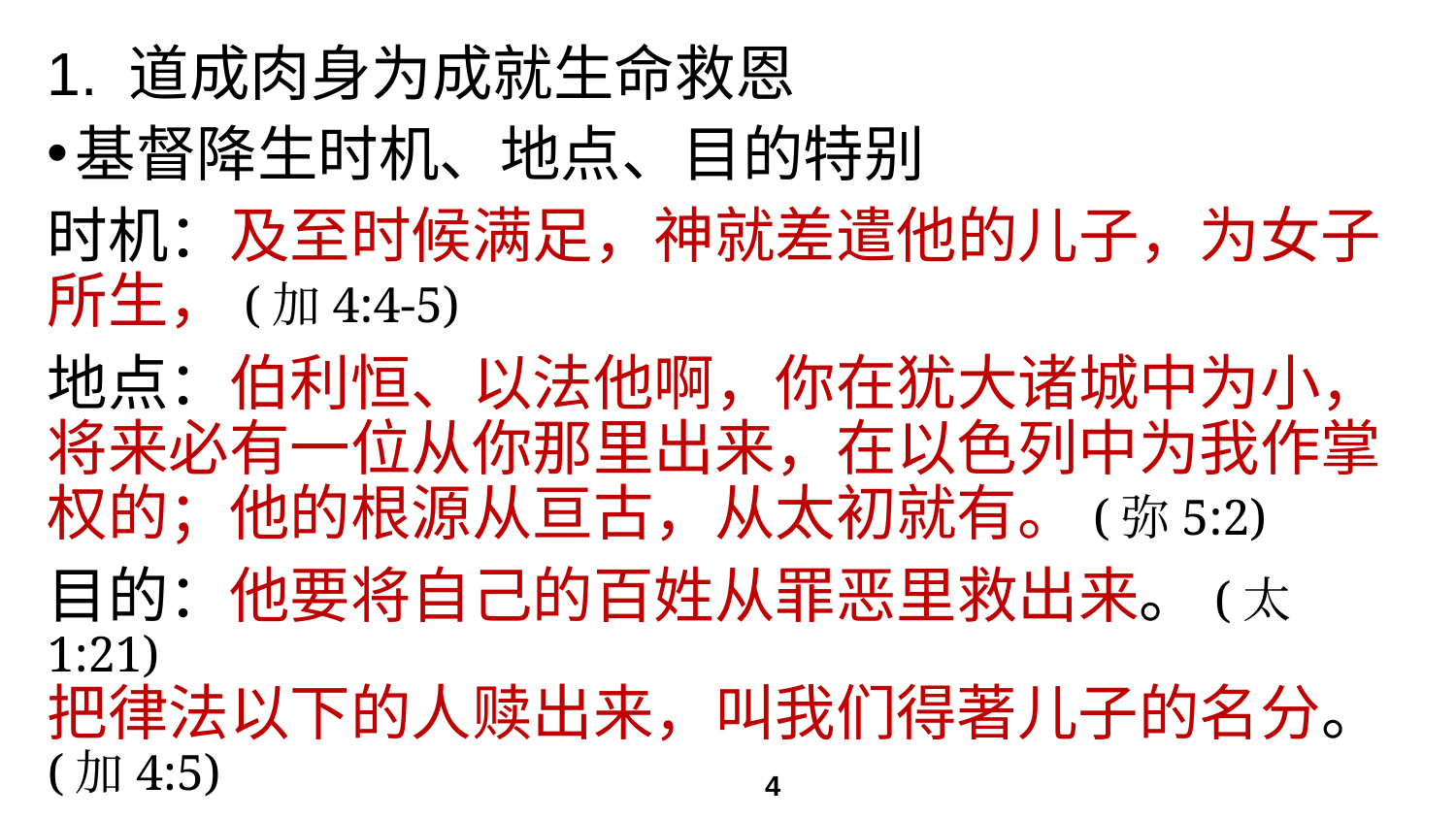

# 1. 道成肉身为成就生命救恩
基督降生时机、地点、目的特别
时机：及至时候满足，神就差遣他的儿子，为女子所生，(加4:4-5)
地点：伯利恒、以法他啊，你在犹大诸城中为小，将来必有一位从你那里出来，在以色列中为我作掌权的；他的根源从亘古，从太初就有。(弥5:2)
目的：他要将自己的百姓从罪恶里救出来。(太1:21)
把律法以下的人赎出来，叫我们得著儿子的名分。(加4:5)
4